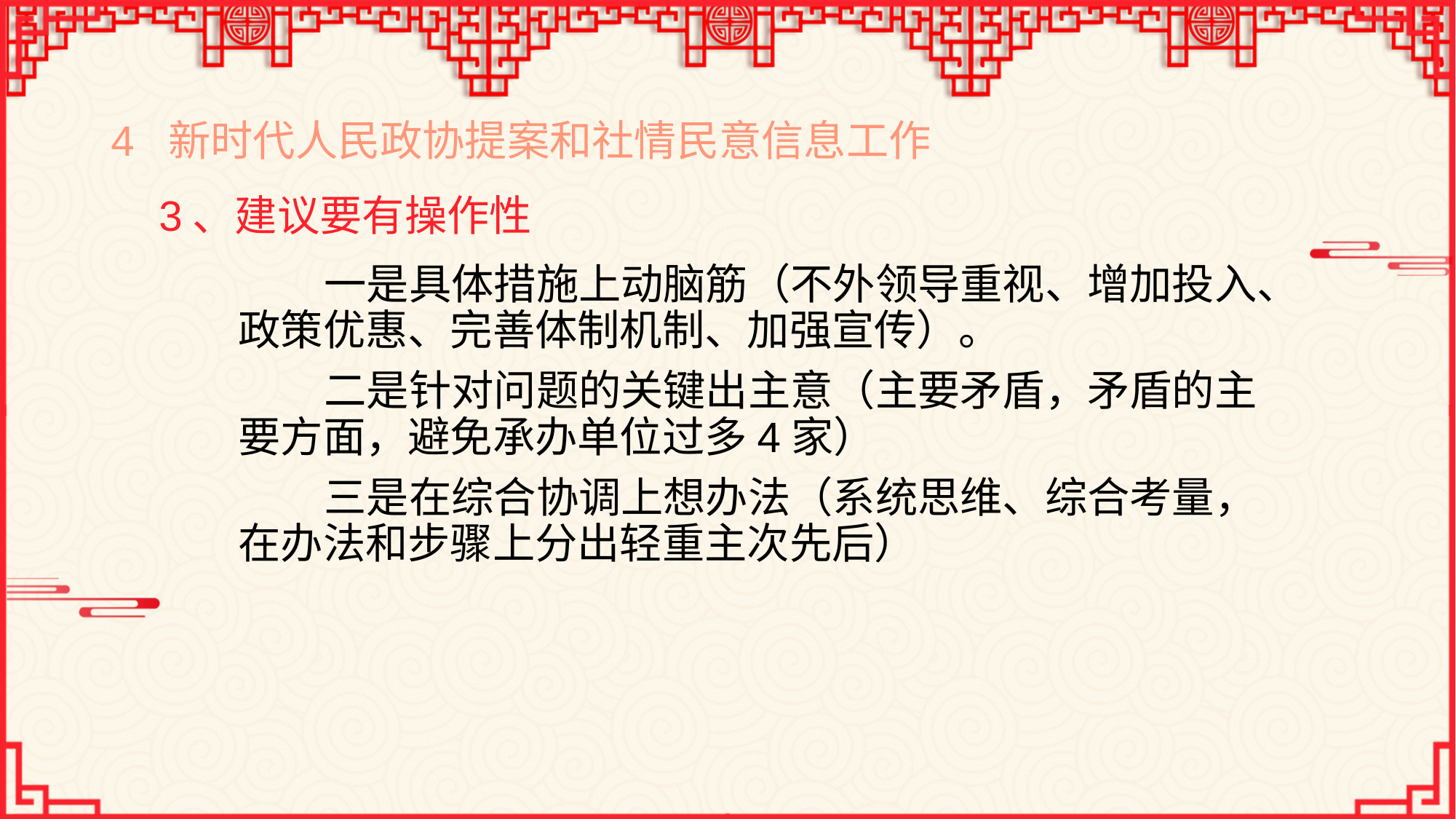

# 4  新时代人民政协提案和社情民意信息工作
3、建议要有操作性
一是具体措施上动脑筋（不外领导重视、增加投入、政策优惠、完善体制机制、加强宣传）。
二是针对问题的关键出主意（主要矛盾，矛盾的主要方面，避免承办单位过多4家）
三是在综合协调上想办法（系统思维、综合考量，在办法和步骤上分出轻重主次先后）